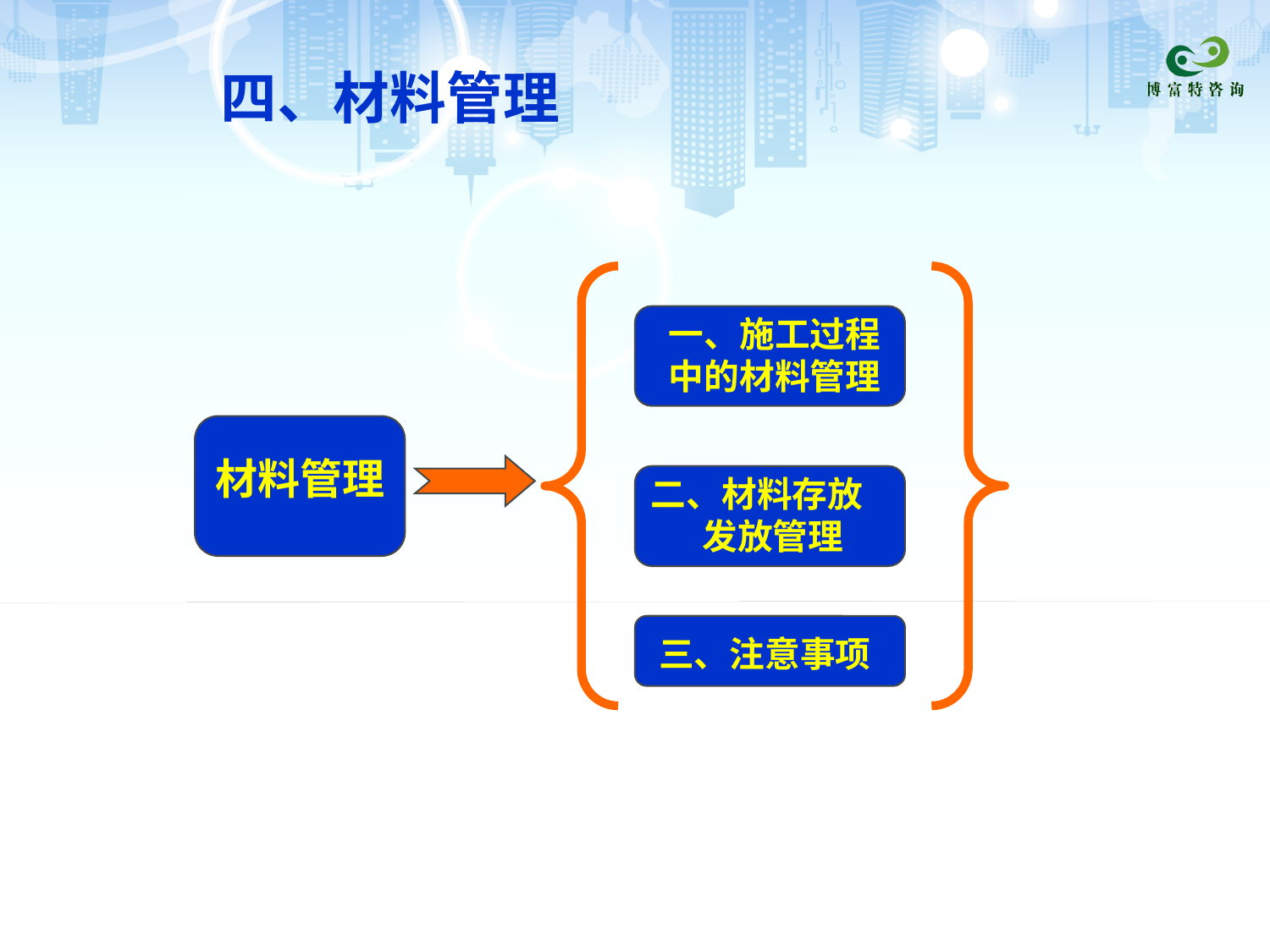

四、材料管理

一、施工过程中的材料管理

材料管理

二、材料存放     发放管理

三、注意事项